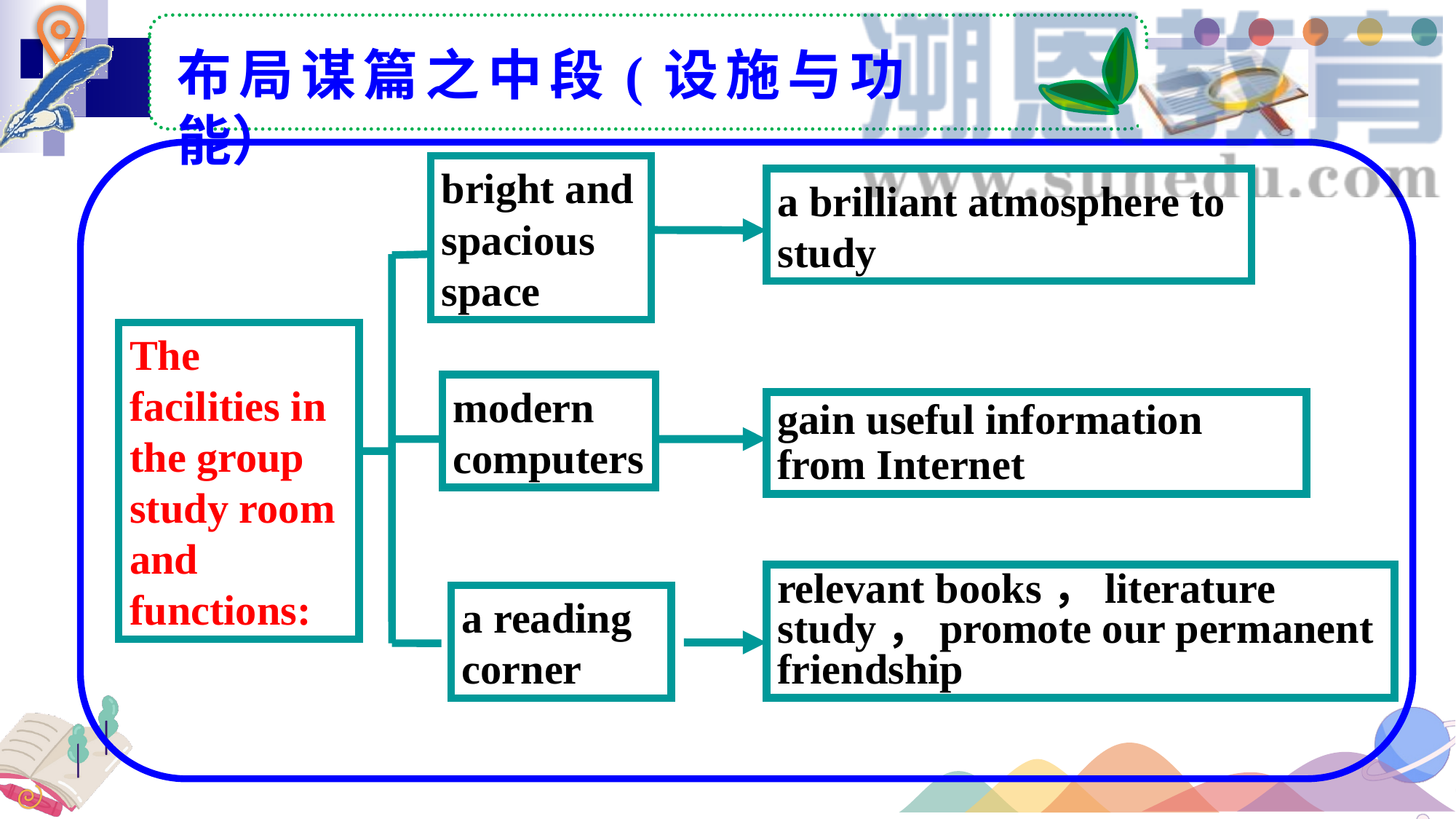

布局谋篇之中段(设施与功能）
bright and spacious space

The facilities in the group study room and functions:
modern computers

a reading corner

a brilliant atmosphere to study

gain useful information from Internet

relevant books，literature study，promote our permanent friendship